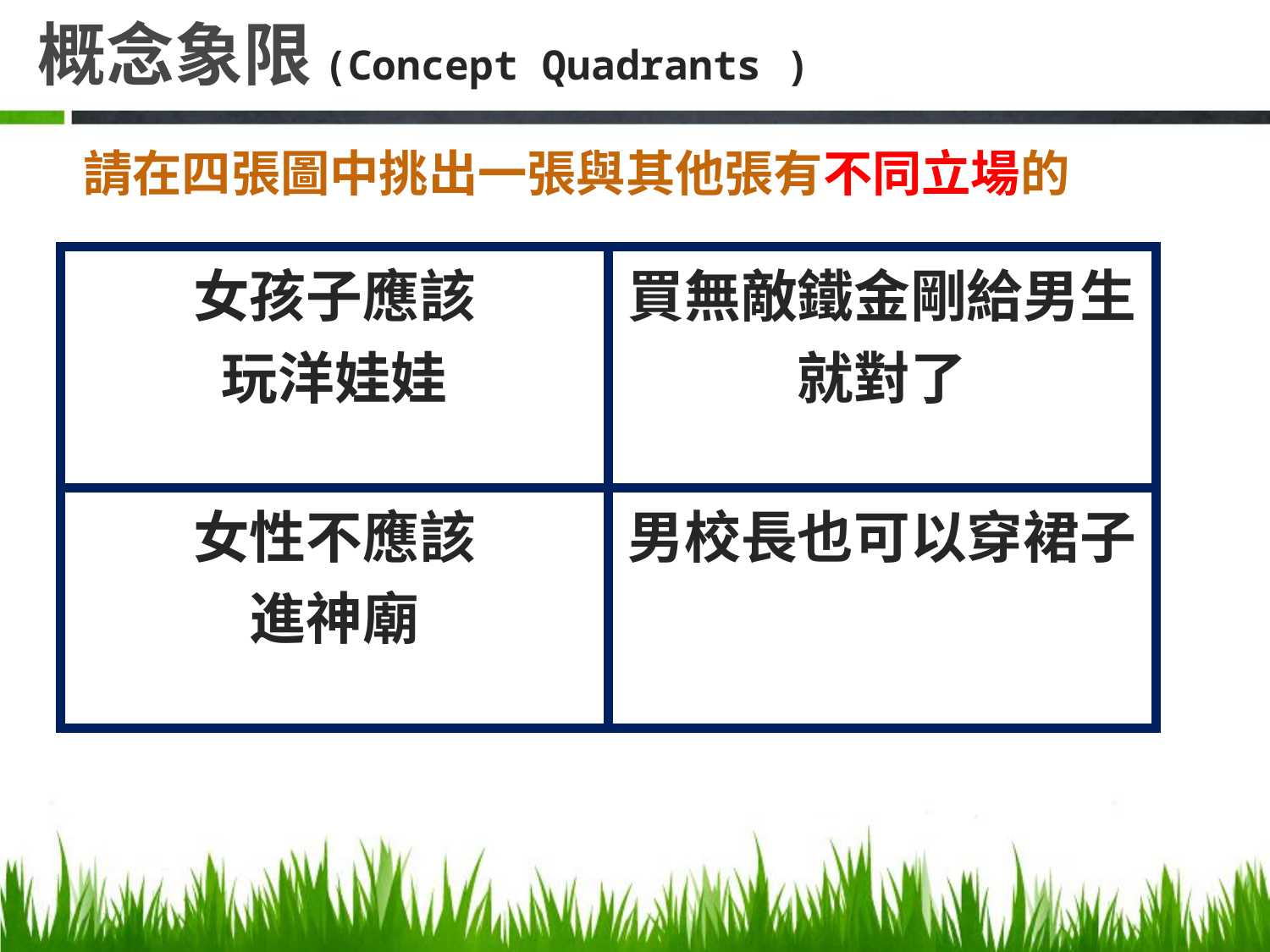

# 概念象限(Concept Quadrants )
請在四張圖中挑出一張與其他張有不同立場的
| 女孩子應該 玩洋娃娃 | 買無敵鐵金剛給男生就對了 |
| --- | --- |
| 女性不應該 進神廟 | 男校長也可以穿裙子 |